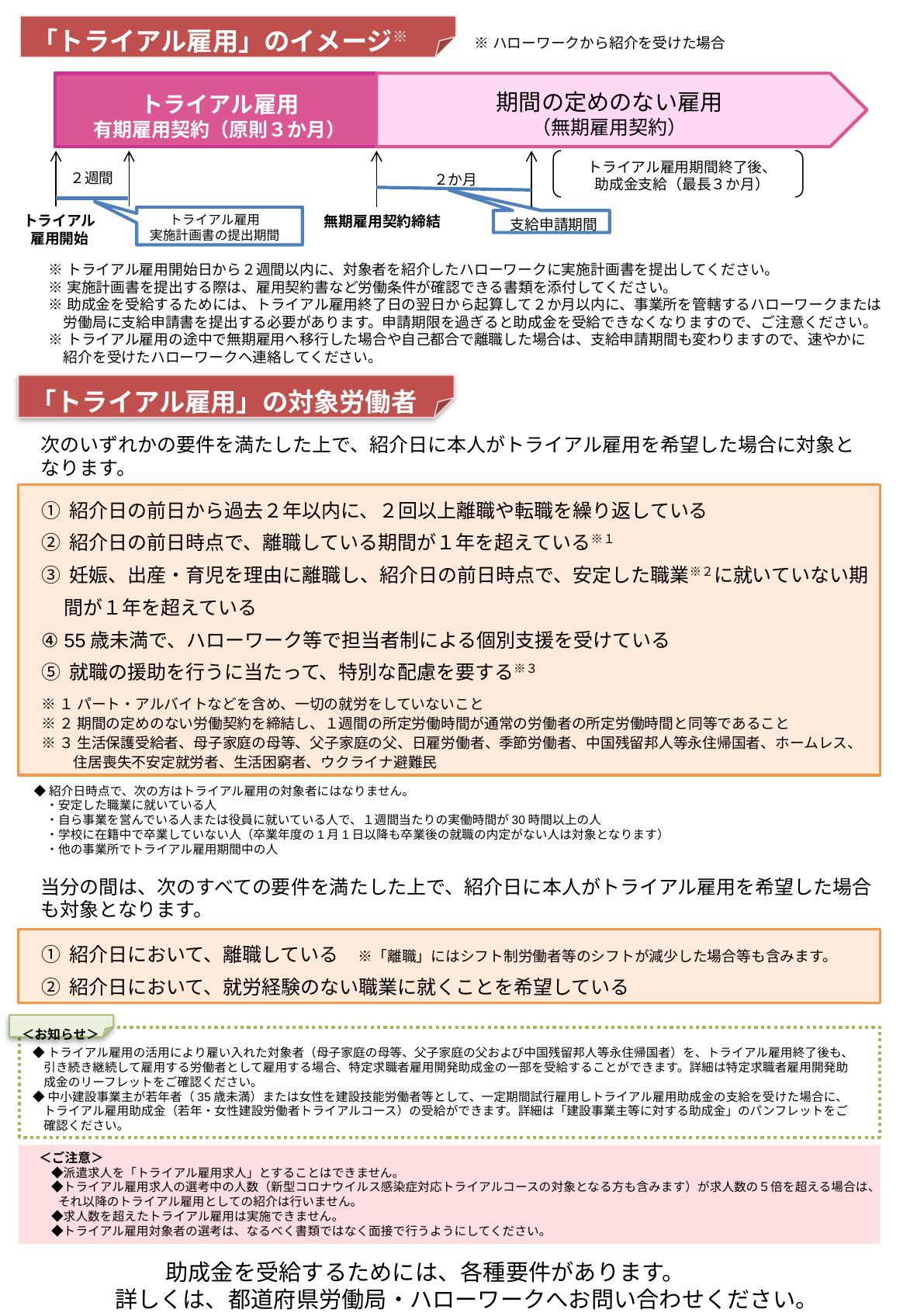

「トライアル雇用」のイメージ※
※ハローワークから紹介を受けた場合

期間の定めのない雇用
（無期雇用契約）
トライアル雇用
有期雇用契約（原則３か月）

トライアル雇用期間終了後、
助成金支給（最長３か月）
２週間
２か月
トライアル
雇用開始
トライアル雇用
実施計画書の提出期間
無期雇用契約締結
　支給申請期間
※トライアル雇用開始日から２週間以内に、対象者を紹介したハローワークに実施計画書を提出してください。
※実施計画書を提出する際は、雇用契約書など労働条件が確認できる書類を添付してください。
※助成金を受給するためには、トライアル雇用終了日の翌日から起算して２か月以内に、事業所を管轄するハローワークまたは
　労働局に支給申請書を提出する必要があります。申請期限を過ぎると助成金を受給できなくなりますので、ご注意ください。
※トライアル雇用の途中で無期雇用へ移行した場合や自己都合で離職した場合は、支給申請期間も変わりますので、速やかに
　紹介を受けたハローワークへ連絡してください。
「トライアル雇用」の対象労働者
次のいずれかの要件を満たした上で、紹介日に本人がトライアル雇用を希望した場合に対象と
なります。
① 紹介日の前日から過去２年以内に、２回以上離職や転職を繰り返している
② 紹介日の前日時点で、離職している期間が１年を超えている※１
③ 妊娠、出産・育児を理由に離職し、紹介日の前日時点で、安定した職業※２に就いていない期間が１年を超えている
④ 55歳未満で、ハローワーク等で担当者制による個別支援を受けている
⑤ 就職の援助を行うに当たって、特別な配慮を要する※３
※１ パート・アルバイトなどを含め、一切の就労をしていないこと
※２ 期間の定めのない労働契約を締結し、１週間の所定労働時間が通常の労働者の所定労働時間と同等であること
※３ 生活保護受給者、母子家庭の母等、父子家庭の父、日雇労働者、季節労働者、中国残留邦人等永住帰国者、ホームレス、
　　 住居喪失不安定就労者、生活困窮者、ウクライナ避難民
◆紹介日時点で、次の方はトライアル雇用の対象者にはなりません。
　・安定した職業に就いている人
　・自ら事業を営んでいる人または役員に就いている人で、１週間当たりの実働時間が30時間以上の人
　・学校に在籍中で卒業していない人（卒業年度の1月1日以降も卒業後の就職の内定がない人は対象となります）
　・他の事業所でトライアル雇用期間中の人
当分の間は、次のすべての要件を満たした上で、紹介日に本人がトライアル雇用を希望した場合も対象となります。
① 紹介日において、離職している　※「離職」にはシフト制労働者等のシフトが減少した場合等も含みます。
② 紹介日において、就労経験のない職業に就くことを希望している
＜お知らせ＞

◆トライアル雇用の活用により雇い入れた対象者（母子家庭の母等、父子家庭の父および中国残留邦人等永住帰国者）を、トライアル雇用終了後も、引き続き継続して雇用する労働者として雇用する場合、特定求職者雇用開発助成金の一部を受給することができます。詳細は特定求職者雇用開発助成金のリーフレットをご確認ください。
◆中小建設事業主が若年者（35歳未満）または女性を建設技能労働者等として、一定期間試行雇用しトライアル雇用助成金の支給を受けた場合に、トライアル雇用助成金（若年・女性建設労働者トライアルコース）の受給ができます。詳細は「建設事業主等に対する助成金」のパンフレットをご確認ください。
＜ご注意＞
　◆派遣求人を「トライアル雇用求人」とすることはできません。
　◆トライアル雇用求人の選考中の人数（新型コロナウイルス感染症対応トライアルコースの対象となる方も含みます）が求人数の５倍を超える場合は、
      それ以降のトライアル雇用としての紹介は行いません。
　◆求人数を超えたトライアル雇用は実施できません。
　◆トライアル雇用対象者の選考は、なるべく書類ではなく面接で行うようにしてください。

         助成金を受給するためには、各種要件があります。
詳しくは、都道府県労働局・ハローワークへお問い合わせください。